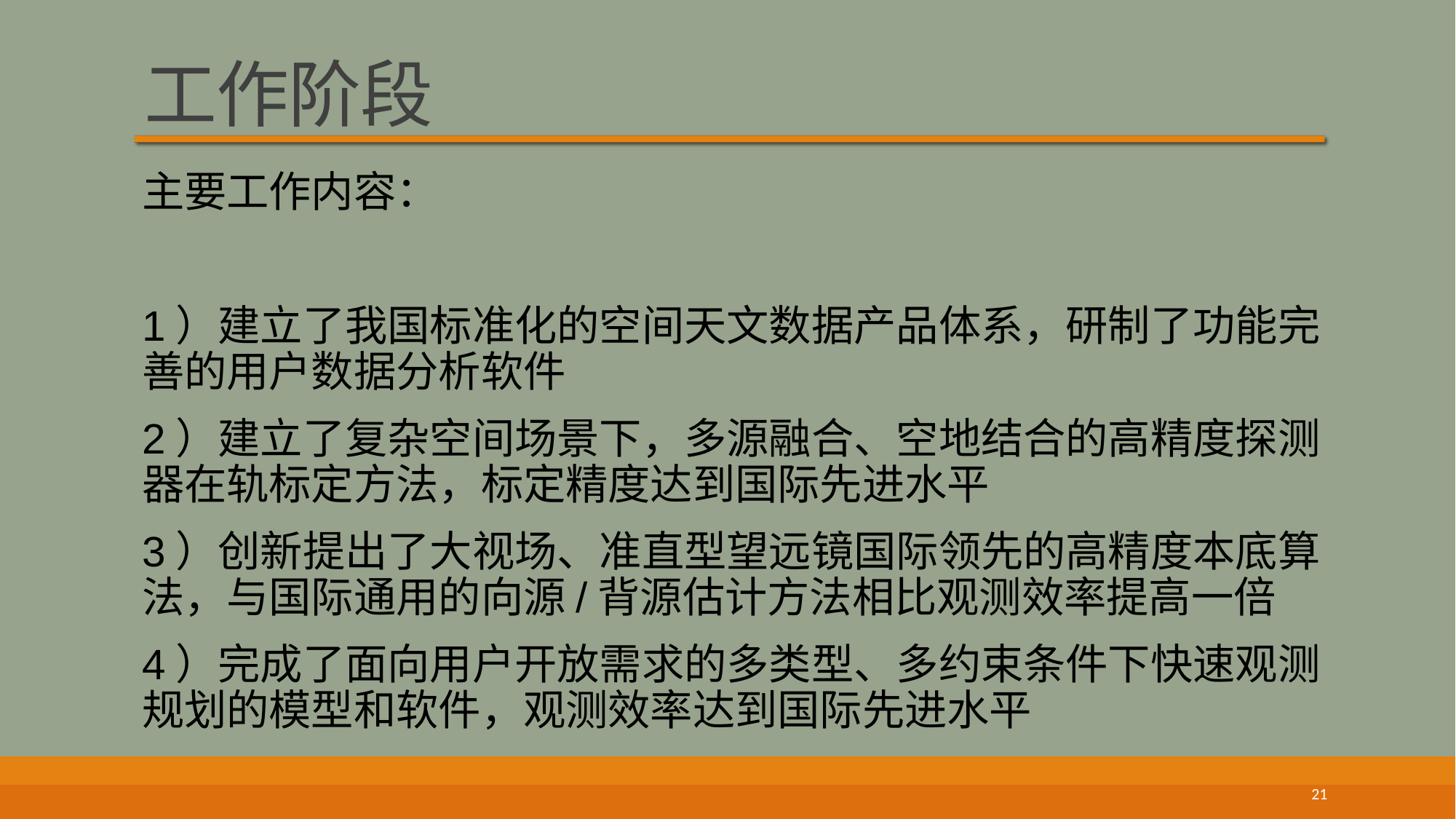

# 工作阶段
主要工作内容：

1）建立了我国标准化的空间天文数据产品体系，研制了功能完善的用户数据分析软件
2）建立了复杂空间场景下，多源融合、空地结合的高精度探测器在轨标定方法，标定精度达到国际先进水平
3）创新提出了大视场、准直型望远镜国际领先的高精度本底算法，与国际通用的向源/背源估计方法相比观测效率提高一倍
4）完成了面向用户开放需求的多类型、多约束条件下快速观测规划的模型和软件，观测效率达到国际先进水平
21